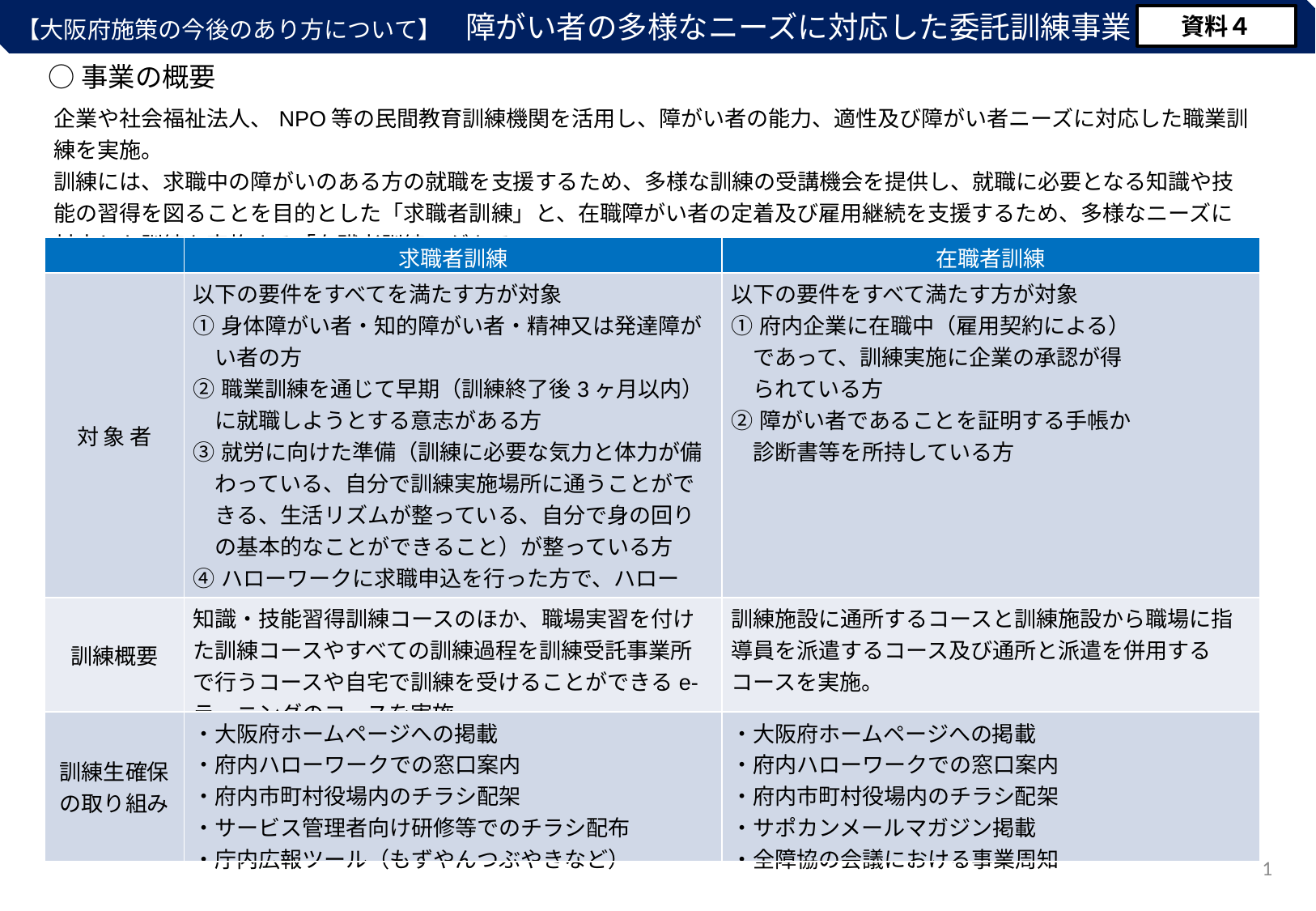

【大阪府施策の今後のあり方について】　障がい者の多様なニーズに対応した委託訓練事業
資料４
○事業の概要
| 企業や社会福祉法人、NPO等の民間教育訓練機関を活用し、障がい者の能力、適性及び障がい者ニーズに対応した職業訓練を実施。 訓練には、求職中の障がいのある方の就職を支援するため、多様な訓練の受講機会を提供し、就職に必要となる知識や技能の習得を図ることを目的とした「求職者訓練」と、在職障がい者の定着及び雇用継続を支援するため、多様なニーズに対応した訓練を実施する「在職者訓練」がある。 |  |  |
| --- | --- | --- |
|  | 求職者訓練 | 在職者訓練 |
| 対 象 者 | 以下の要件をすべてを満たす方が対象 ①身体障がい者・知的障がい者・精神又は発達障が 　い者の方 ②職業訓練を通じて早期（訓練終了後3ヶ月以内） 　に就職しようとする意志がある方 ③就労に向けた準備（訓練に必要な気力と体力が備 　わっている、自分で訓練実施場所に通うことがで 　きる、生活リズムが整っている、自分で身の回り 　の基本的なことができること）が整っている方 ④ハローワークに求職申込を行った方で、ハロー 　ワーク所長が必要性を認め、受講あっせんを受け 　ることができる方 | 以下の要件をすべて満たす方が対象 ①府内企業に在職中（雇用契約による） 　であって、訓練実施に企業の承認が得 　られている方 ②障がい者であることを証明する手帳か 　診断書等を所持している方 |
| 訓練概要 | 知識・技能習得訓練コースのほか、職場実習を付けた訓練コースやすべての訓練過程を訓練受託事業所で行うコースや自宅で訓練を受けることができるe-ラーニングのコースを実施。 | 訓練施設に通所するコースと訓練施設から職場に指導員を派遣するコース及び通所と派遣を併用するコースを実施。 |
| 訓練生確保の取り組み | ・大阪府ホームページへの掲載 ・府内ハローワークでの窓口案内 ・府内市町村役場内のチラシ配架 ・サービス管理者向け研修等でのチラシ配布 ・庁内広報ツール（もずやんつぶやきなど） | ・大阪府ホームページへの掲載 ・府内ハローワークでの窓口案内 ・府内市町村役場内のチラシ配架 ・サポカンメールマガジン掲載 ・全障協の会議における事業周知 |
1